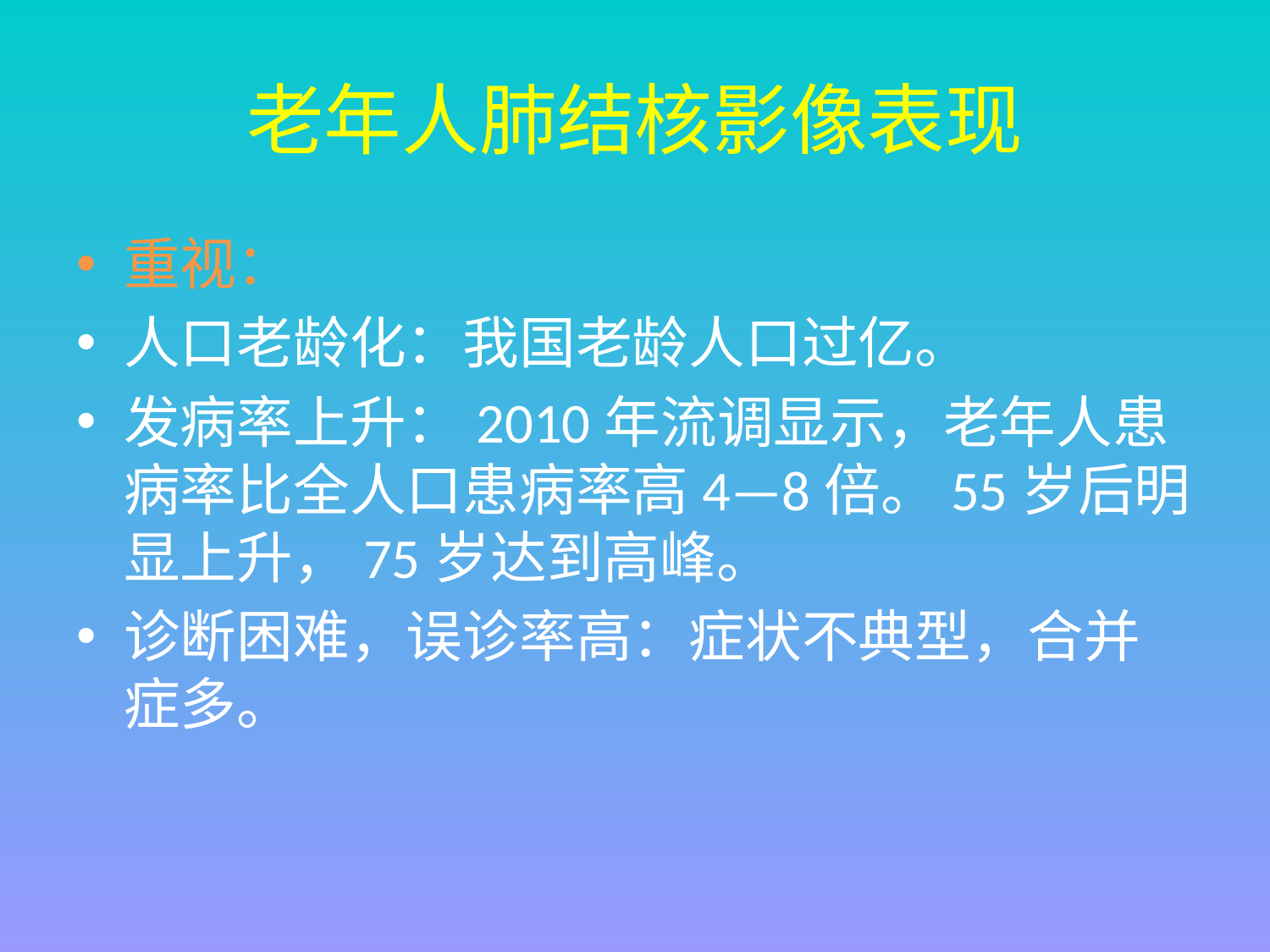

# 老年人肺结核影像表现
重视：
人口老龄化：我国老龄人口过亿。
发病率上升：2010年流调显示，老年人患病率比全人口患病率高4—8倍。55岁后明显上升，75岁达到高峰。
诊断困难，误诊率高：症状不典型，合并症多。